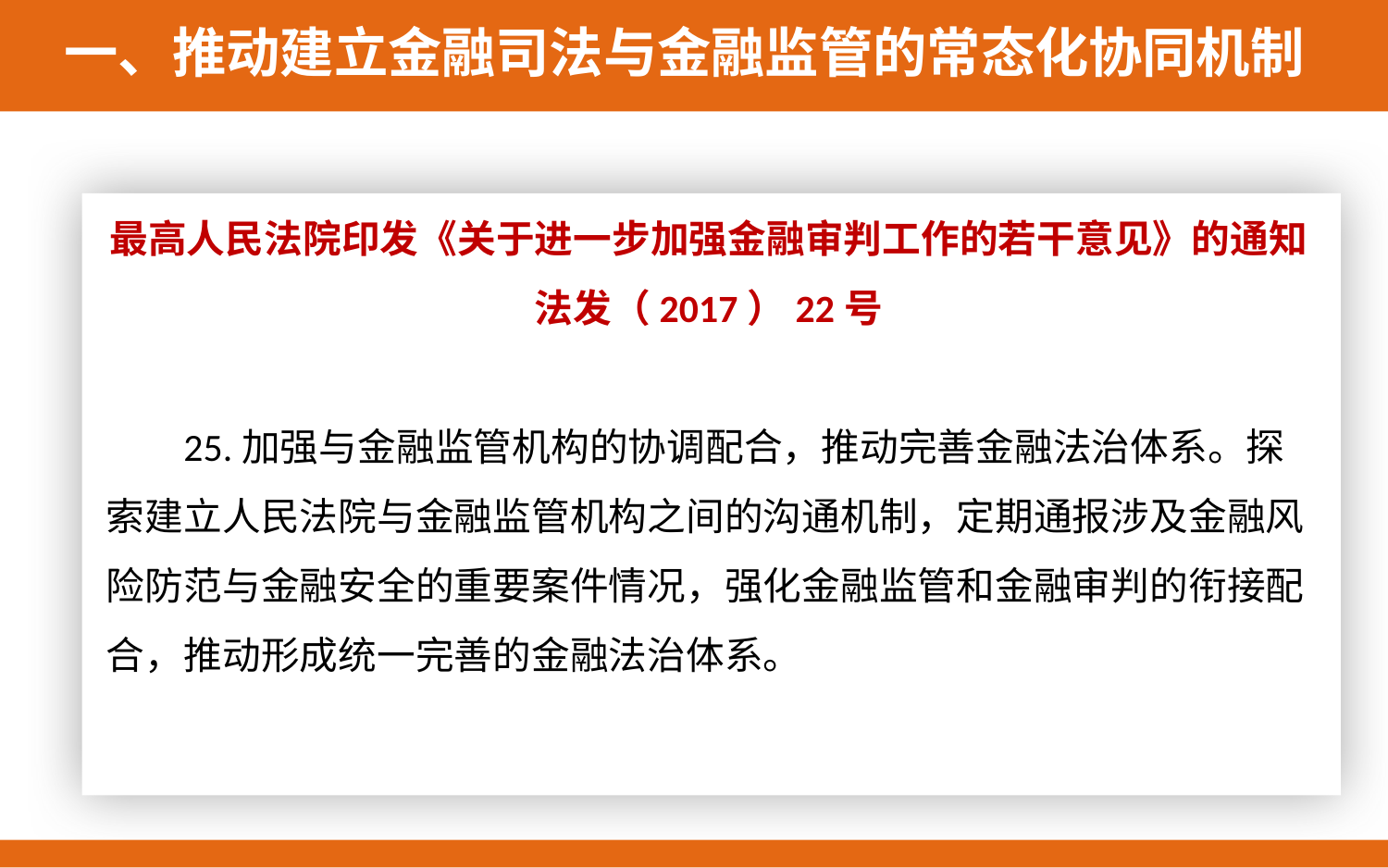

一、推动建立金融司法与金融监管的常态化协同机制

最高人民法院印发《关于进一步加强金融审判工作的若干意见》的通知
法发（2017）22号

25.加强与金融监管机构的协调配合，推动完善金融法治体系。探索建立人民法院与金融监管机构之间的沟通机制，定期通报涉及金融风险防范与金融安全的重要案件情况，强化金融监管和金融审判的衔接配合，推动形成统一完善的金融法治体系。